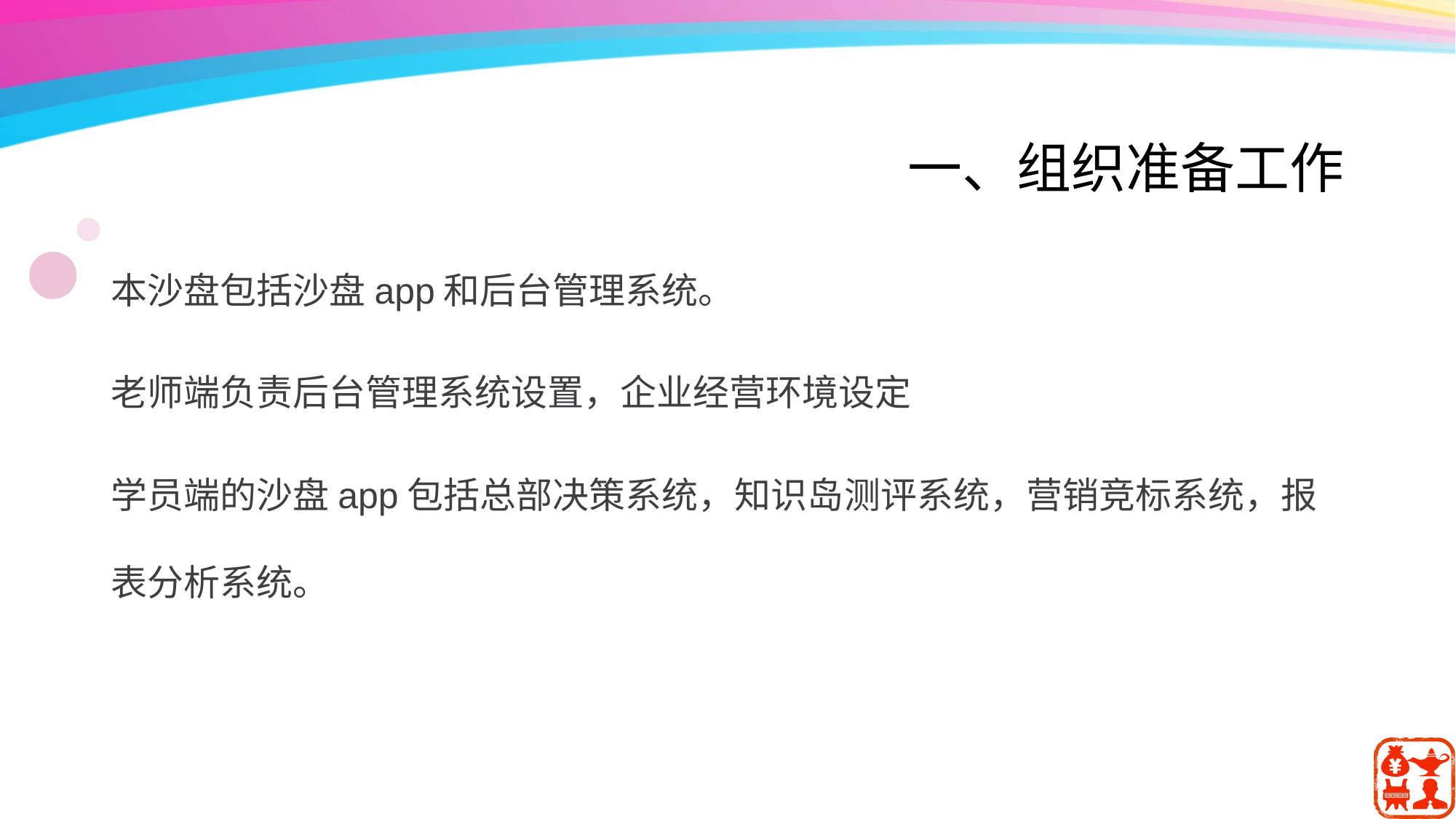

# 一、组织准备工作

本沙盘包括沙盘app和后台管理系统。
老师端负责后台管理系统设置，企业经营环境设定
学员端的沙盘app包括总部决策系统，知识岛测评系统，营销竞标系统，报表分析系统。